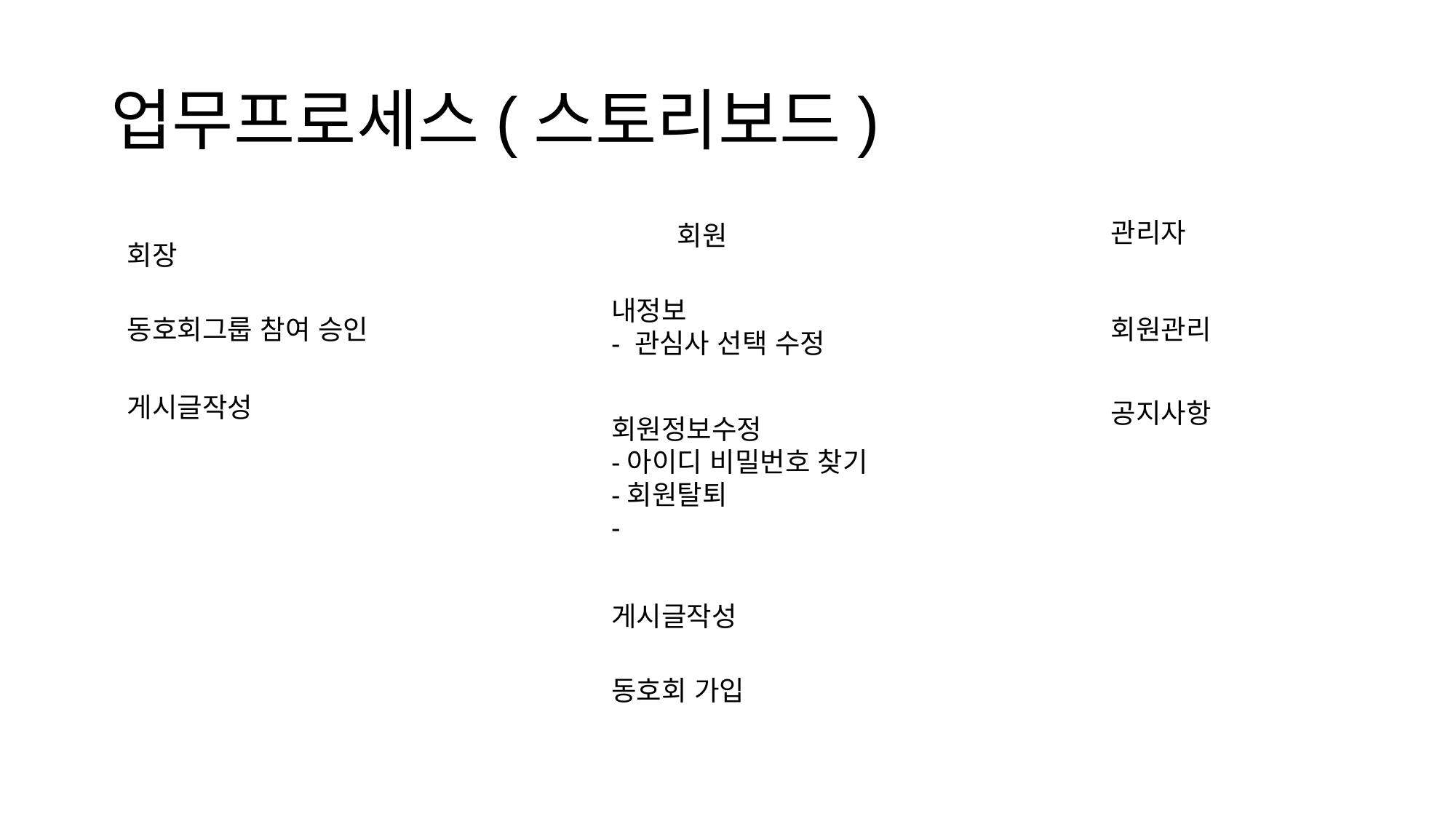

# 업무프로세스(스토리보드)
관리자
회원
회장
내정보
- 관심사 선택 수정

동호회그룹 참여 승인
회원관리
게시글작성
공지사항
회원정보수정
-아이디 비밀번호 찾기
-회원탈퇴
-

게시글작성
동호회 가입